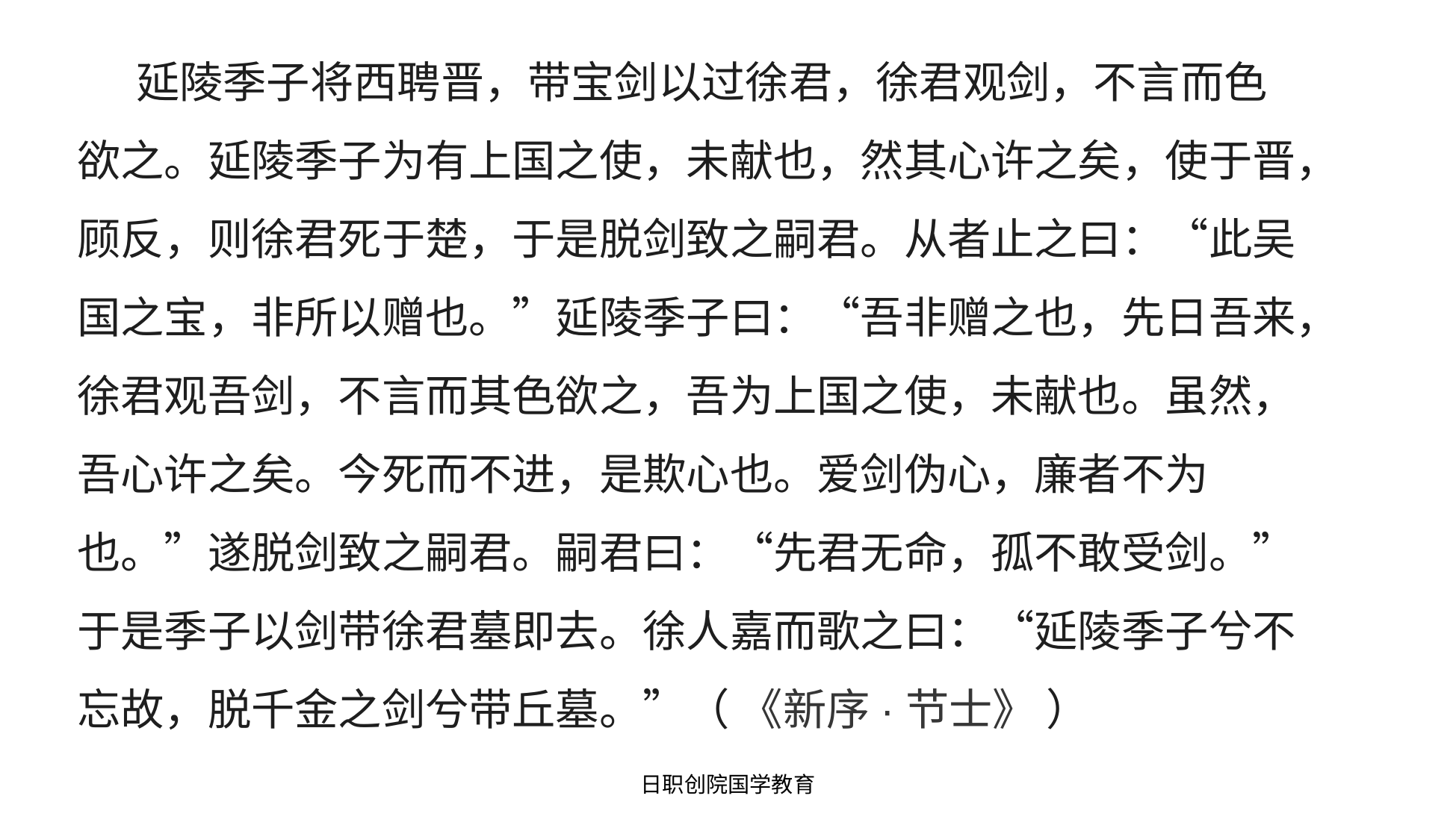

延陵季子将西聘晋，带宝剑以过徐君，徐君观剑，不言而色欲之。延陵季子为有上国之使，未献也，然其心许之矣，使于晋，顾反，则徐君死于楚，于是脱剑致之嗣君。从者止之曰：“此吴国之宝，非所以赠也。”延陵季子曰：“吾非赠之也，先日吾来，徐君观吾剑，不言而其色欲之，吾为上国之使，未献也。虽然，吾心许之矣。今死而不进，是欺心也。爱剑伪心，廉者不为也。”遂脱剑致之嗣君。嗣君曰：“先君无命，孤不敢受剑。”于是季子以剑带徐君墓即去。徐人嘉而歌之曰：“延陵季子兮不忘故，脱千金之剑兮带丘墓。”（ 《新序·节士》 ）
日职创院国学教育